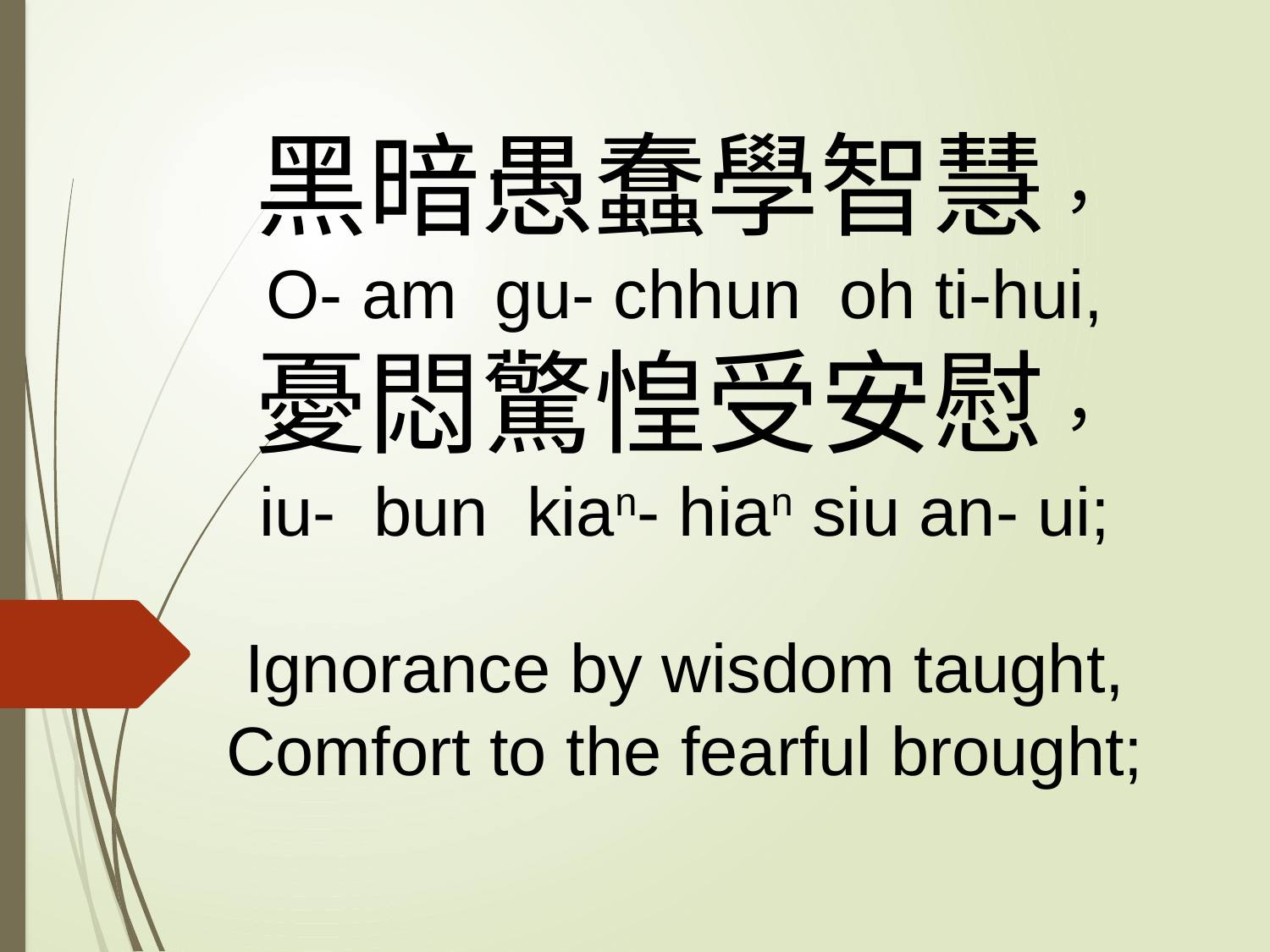

# 黑暗愚蠢學智慧， O- am  gu- chhun  oh ti-hui, 憂悶驚惶受安慰， iu-  bun  kian- hian siu an- ui; Ignorance by wisdom taught, Comfort to the fearful brought;